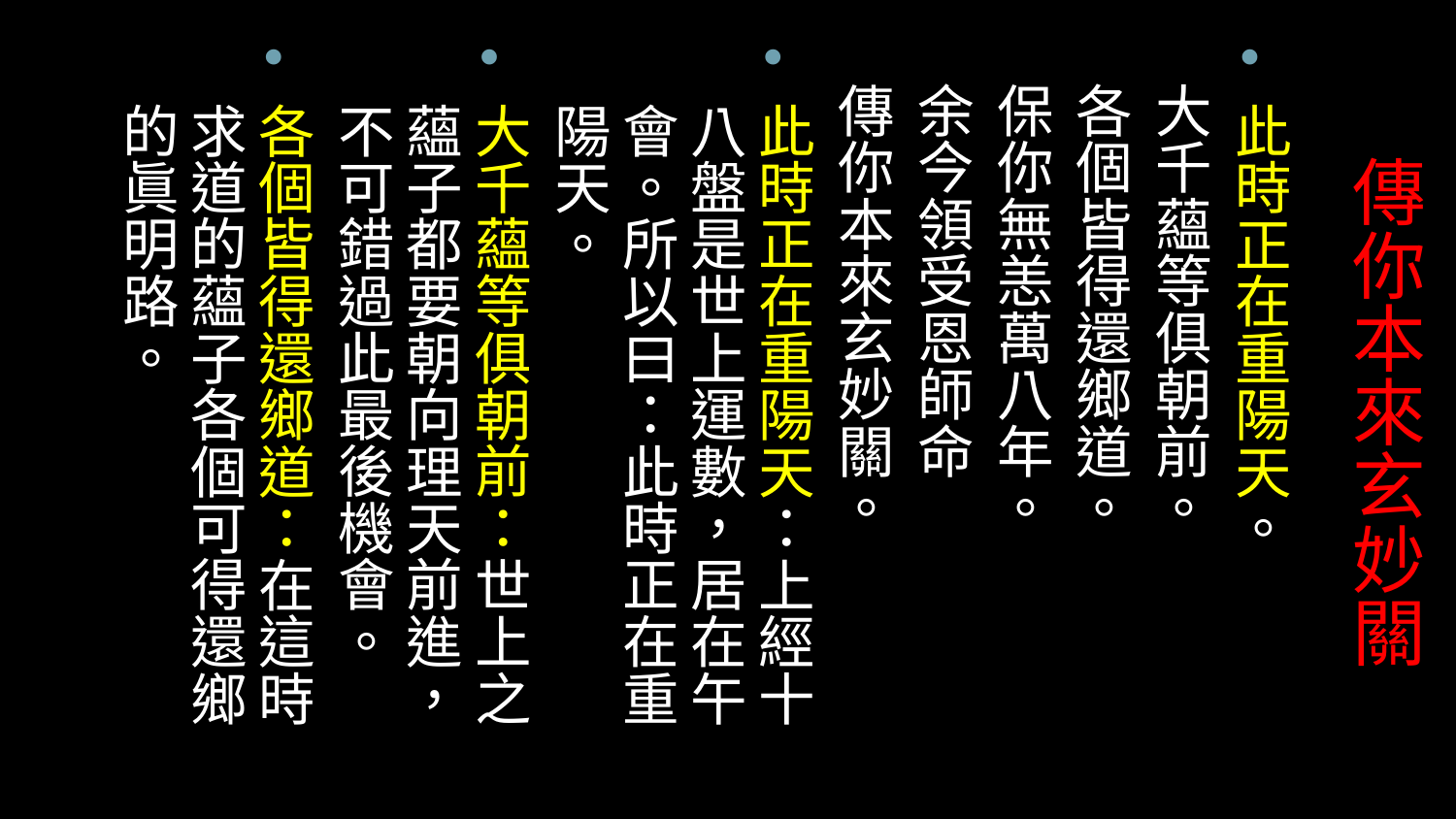

# 傳你本來玄妙關
此時正在重陽天。
  大千蘊等俱朝前。
  各個皆得還鄉道。
  保你無恙萬八年。
  余今領受恩師命
  傳你本來玄妙關。
此時正在重陽天：上經十八盤是世上運數，居在午會。所以曰：此時正在重陽天。
大千蘊等俱朝前：世上之蘊子都要朝向理天前進，不可錯過此最後機會。
各個皆得還鄉道：在這時求道的蘊子各個可得還鄉的眞明路。